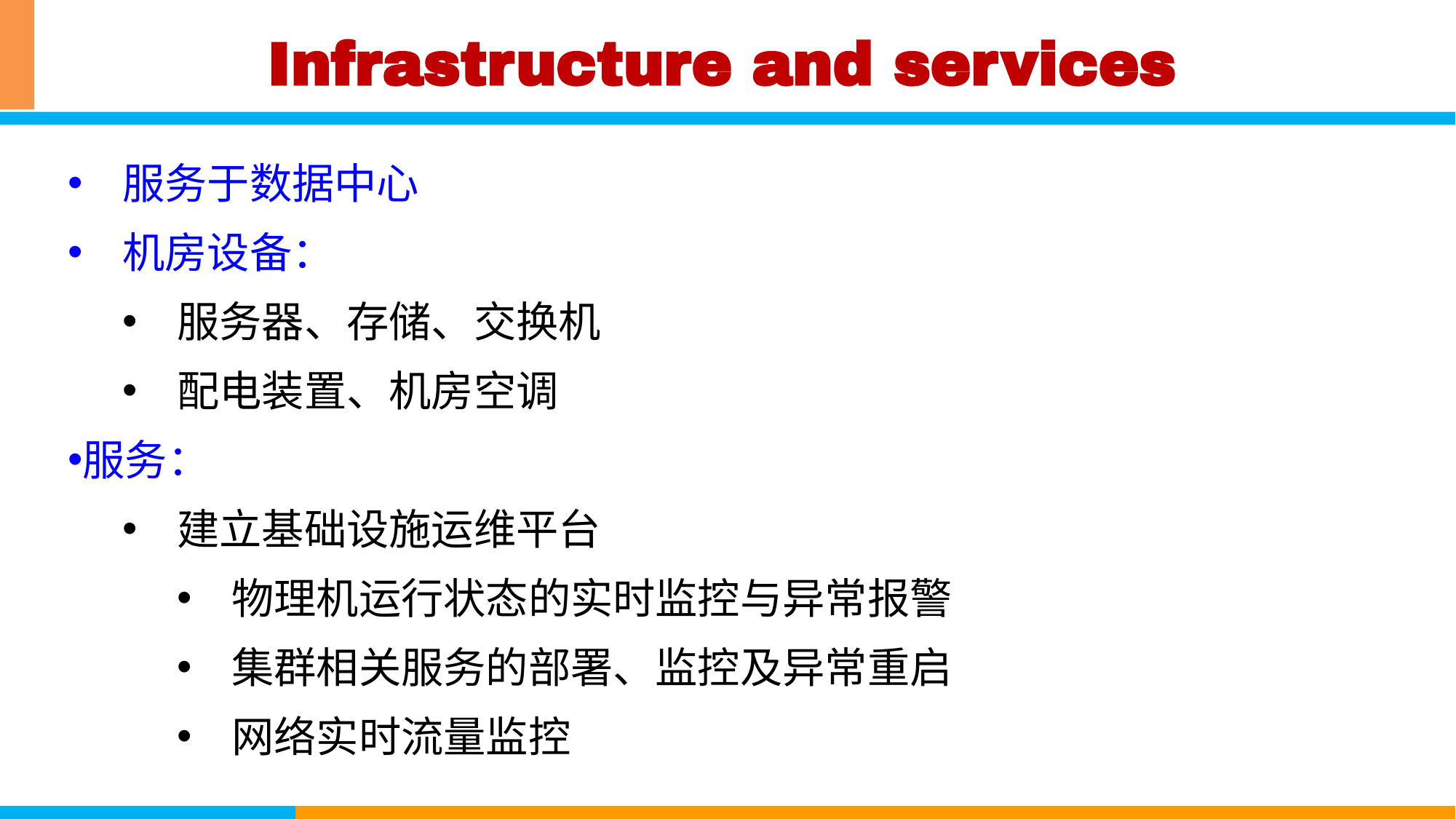

# Infrastructure and services
服务于数据中心
机房设备：
服务器、存储、交换机
配电装置、机房空调
服务：
建立基础设施运维平台
物理机运行状态的实时监控与异常报警
集群相关服务的部署、监控及异常重启
网络实时流量监控
32